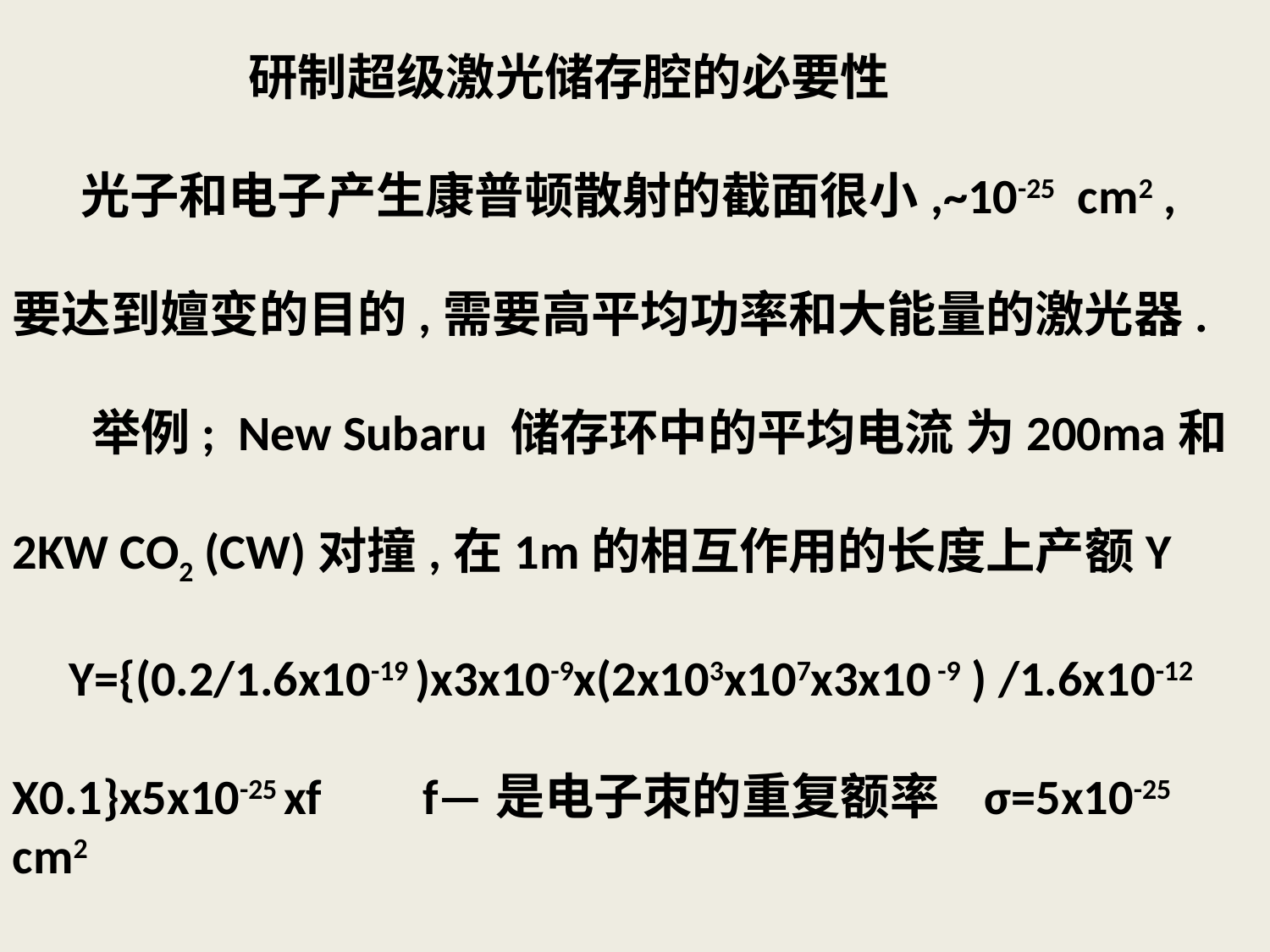

研制超级激光储存腔的必要性

     光子和电子产生康普顿散射的截面很小,~10-25  cm2 ,

要达到嬗变的目的,需要高平均功率和大能量的激光器.

      举例;  New Subaru 储存环中的平均电流 为200ma和

2KW CO2 (CW)对撞,在1m的相互作用的长度上产额Y

     Y={(0.2/1.6x10-19 )x3x10-9x(2x103x107x3x10 -9 ) /1.6x10-12

X0.1}x5x10-25 xf         f—是电子朿的重复额率   σ=5x10-25 cm2